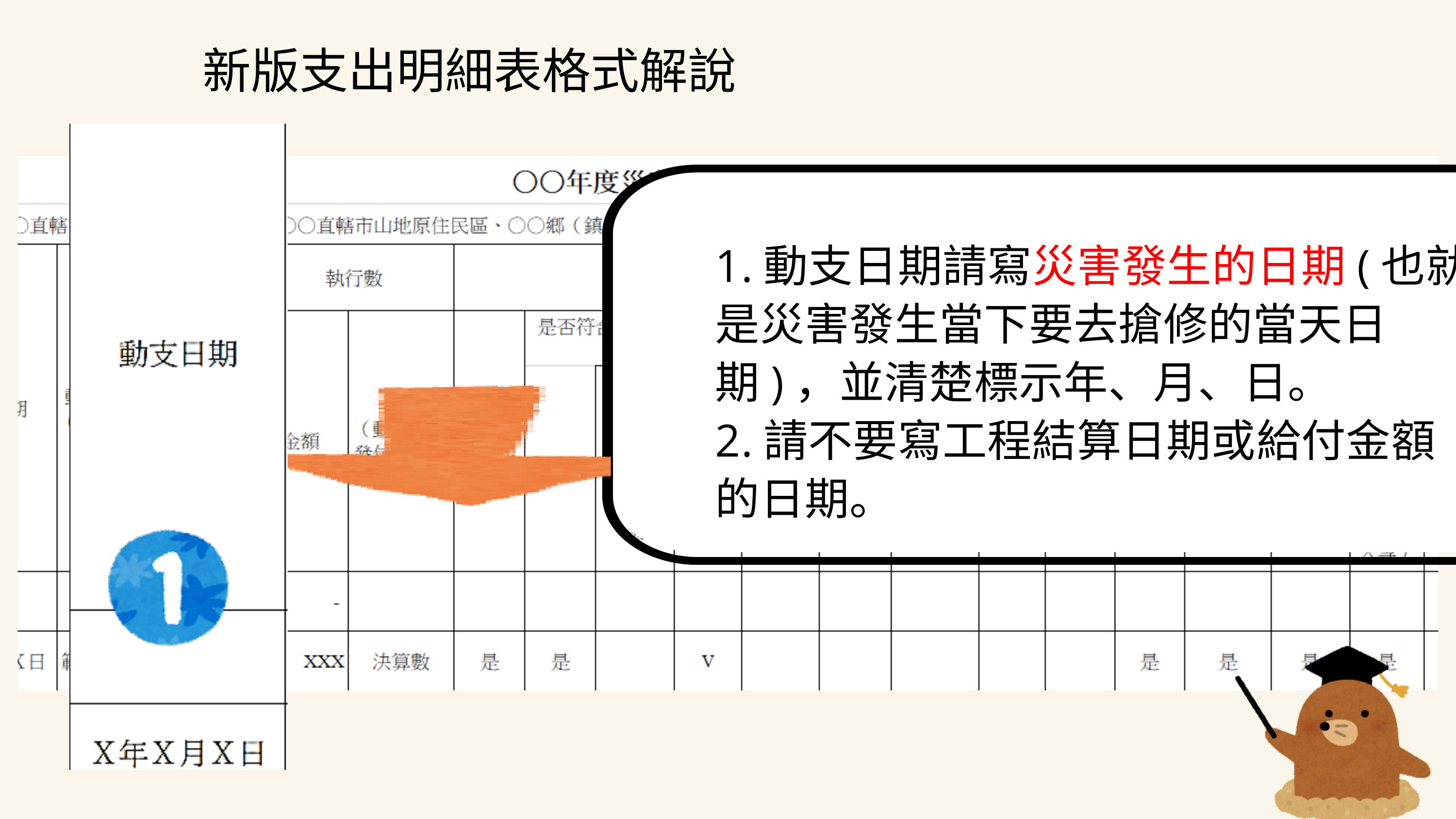

新版支出明細表格式解說

1.動支日期請寫災害發生的日期(也就是災害發生當下要去搶修的當天日期)，並清楚標示年、月、日。
2.請不要寫工程結算日期或給付金額的日期。